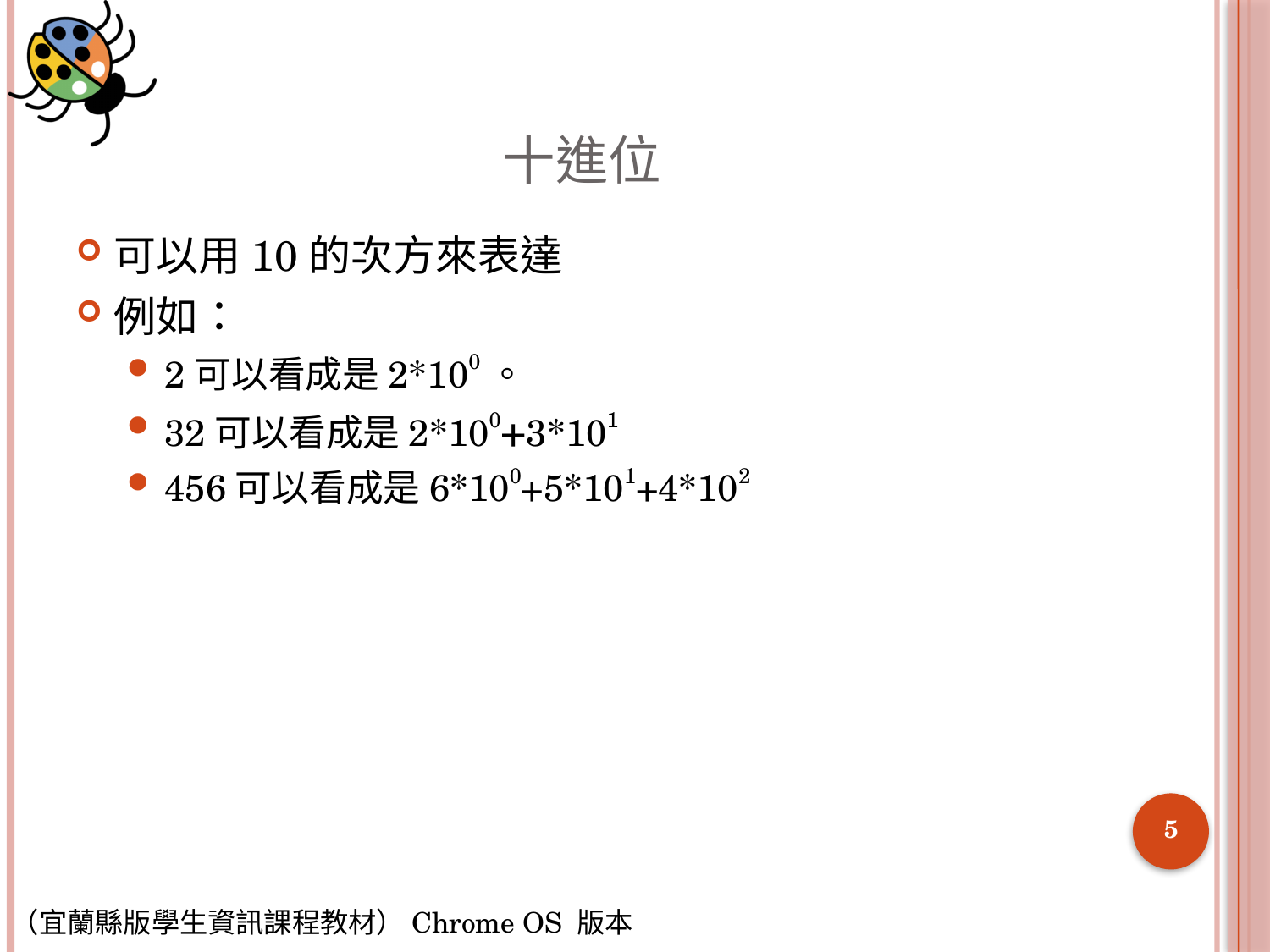

# 十進位
可以用10的次方來表達
例如：
2可以看成是2*100。
32可以看成是2*100+3*101
456可以看成是6*100+5*101+4*102

5